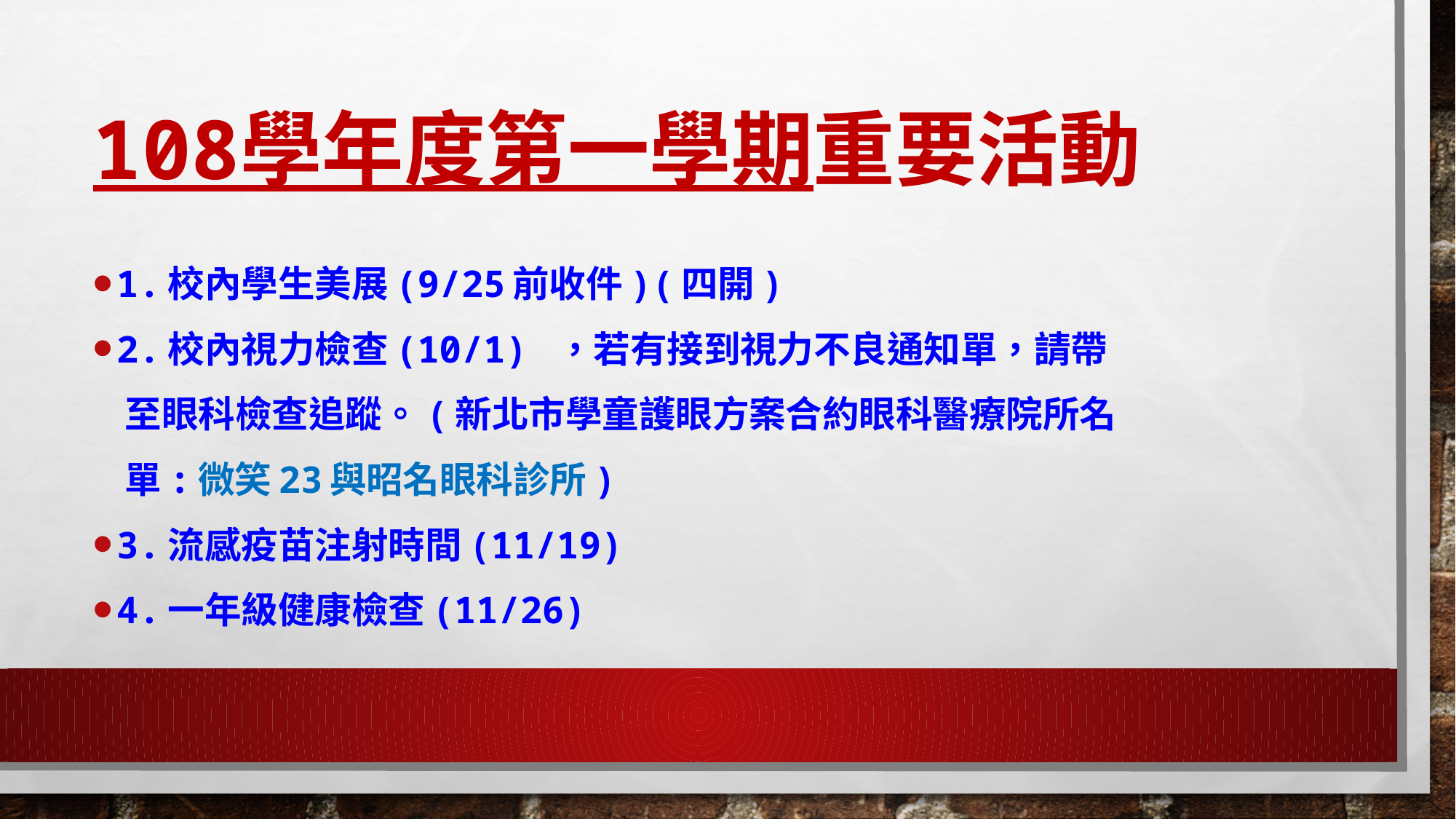

# 108學年度第一學期重要活動
1.校內學生美展(9/25前收件)(四開)
2.校內視力檢查(10/1) ，若有接到視力不良通知單，請帶
   至眼科檢查追蹤。(新北市學童護眼方案合約眼科醫療院所名
   單:微笑23與昭名眼科診所)
3.流感疫苗注射時間(11/19)
4.一年級健康檢查(11/26)